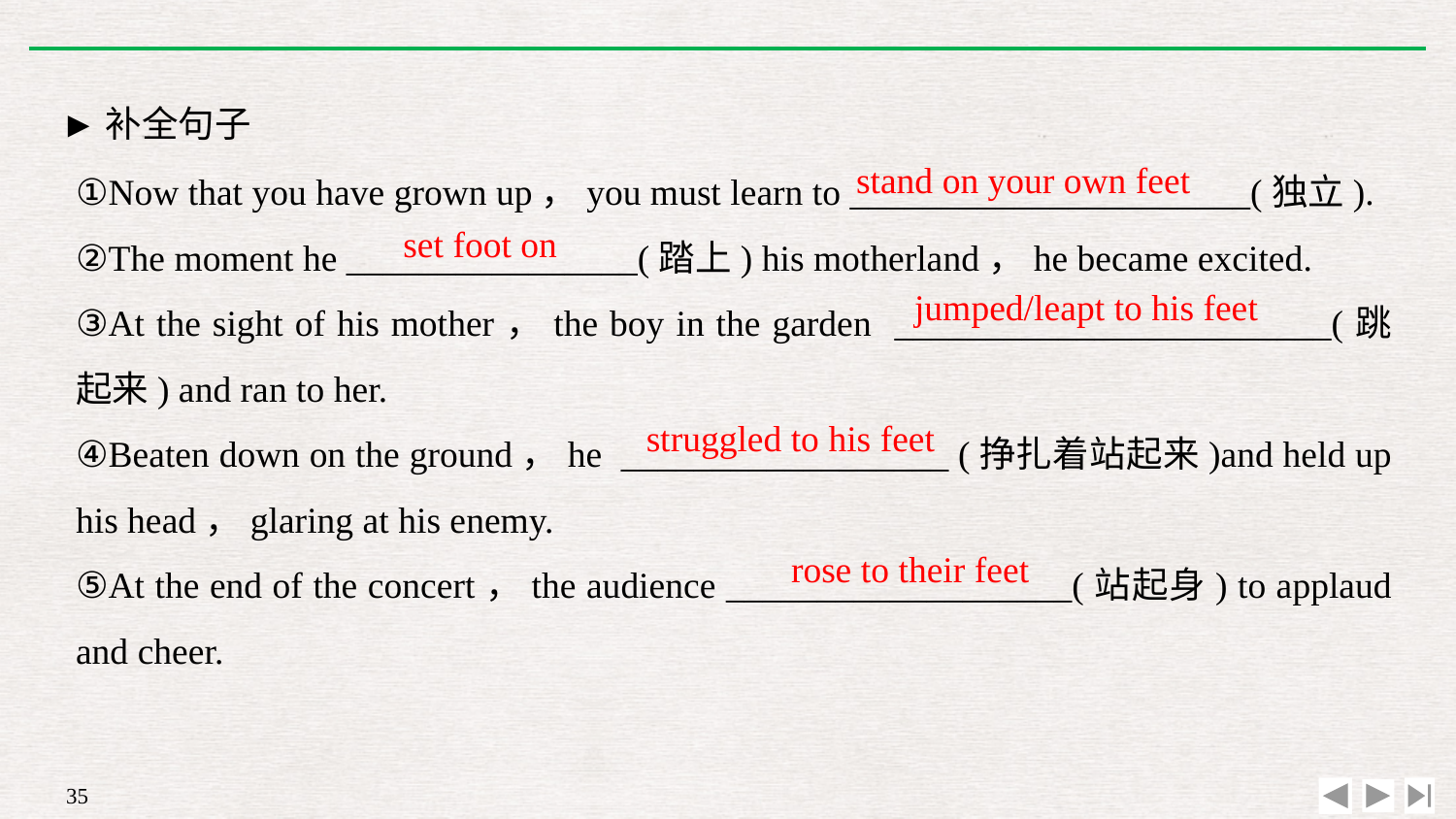

►补全句子
①Now that you have grown up，you must learn to ______________________(独立).
②The moment he ________________(踏上) his motherland，he became excited.
③At the sight of his mother，the boy in the garden  ________________________(跳起来) and ran to her.
④Beaten down on the ground，he  __________________ (挣扎着站起来)and held up his head，glaring at his enemy.
⑤At the end of the concert，the audience ___________________(站起身) to applaud and cheer.
stand on your own feet
set foot on
jumped/leapt to his feet
struggled to his feet
rose to their feet